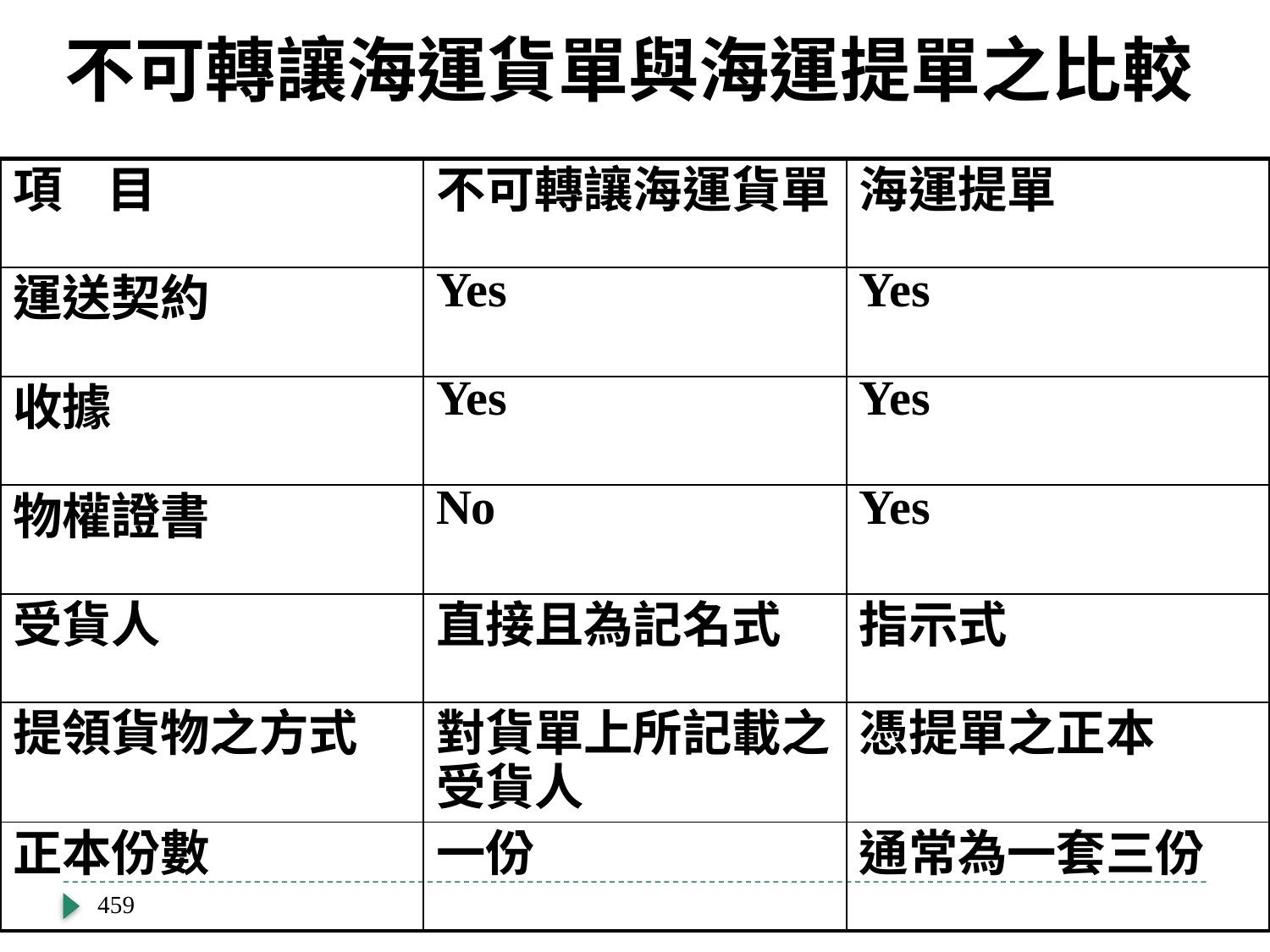

# 不可轉讓海運貨單與海運提單之比較
| 項 目 | 不可轉讓海運貨單 | 海運提單 |
| --- | --- | --- |
| 運送契約 | Yes | Yes |
| 收據 | Yes | Yes |
| 物權證書 | No | Yes |
| 受貨人 | 直接且為記名式 | 指示式 |
| 提領貨物之方式 | 對貨單上所記載之受貨人 | 憑提單之正本 |
| 正本份數 | 一份 | 通常為一套三份 |
459